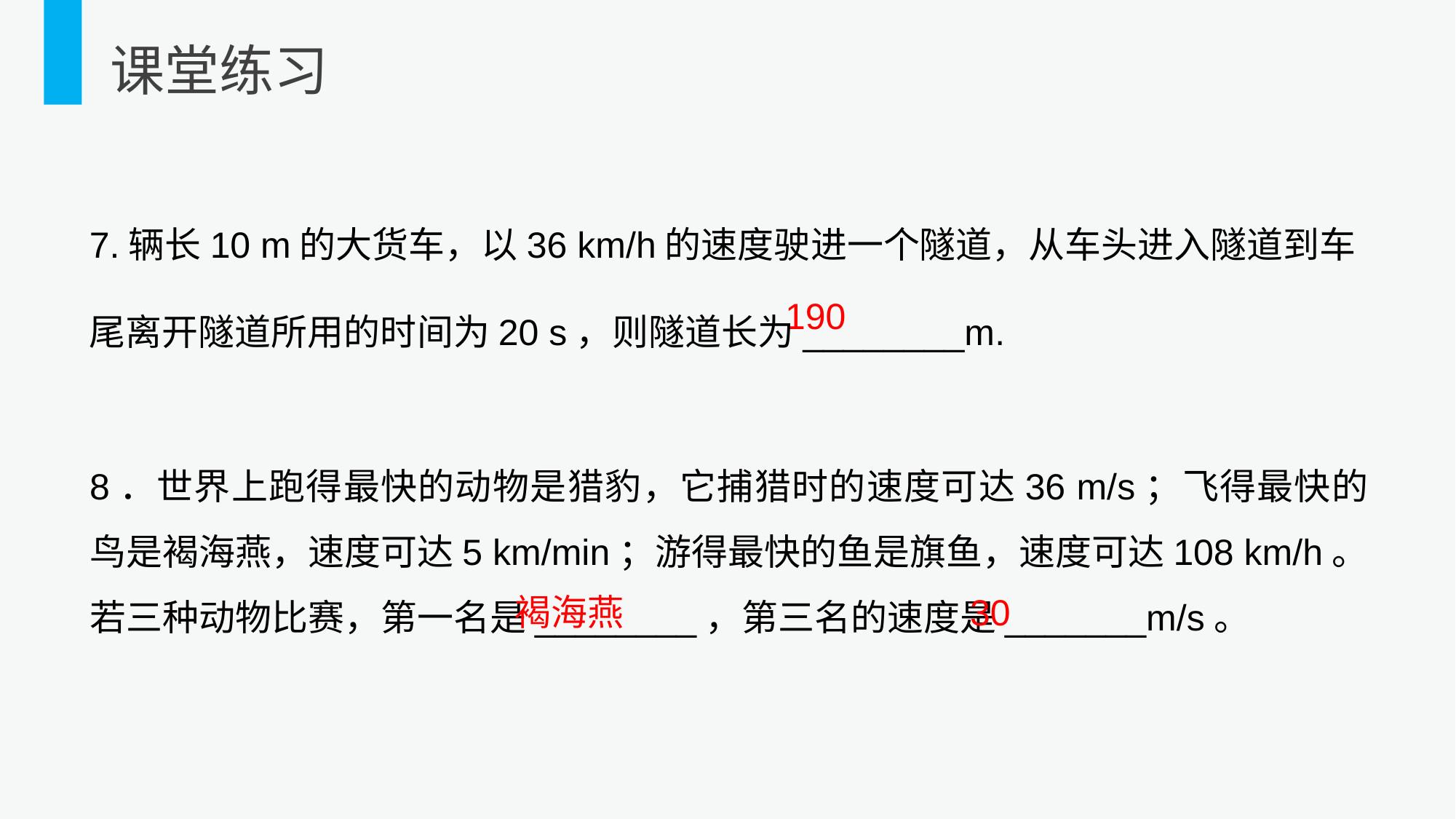

课堂练习
7.辆长10 m的大货车，以36 km/h的速度驶进一个隧道，从车头进入隧道到车尾离开隧道所用的时间为20 s，则隧道长为________m.
8．世界上跑得最快的动物是猎豹，它捕猎时的速度可达36 m/s；飞得最快的鸟是褐海燕，速度可达5 km/min；游得最快的鱼是旗鱼，速度可达108 km/h。若三种动物比赛，第一名是________，第三名的速度是_______m/s。
190
30
褐海燕